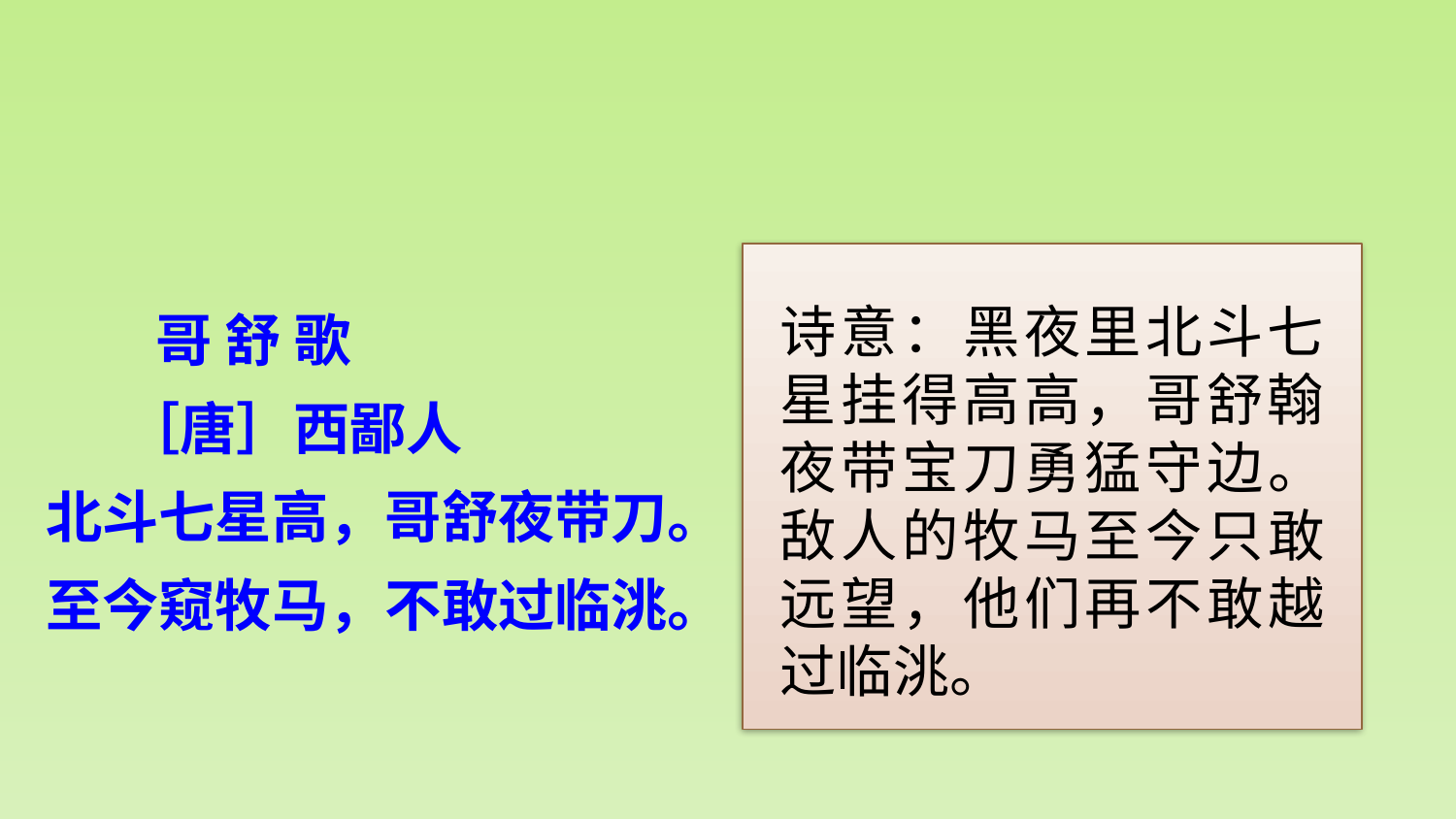

哥 舒 歌
     ［唐］西鄙人
北斗七星高，哥舒夜带刀。
至今窥牧马，不敢过临洮。
诗意：黑夜里北斗七星挂得高高，哥舒翰夜带宝刀勇猛守边。敌人的牧马至今只敢远望，他们再不敢越过临洮。